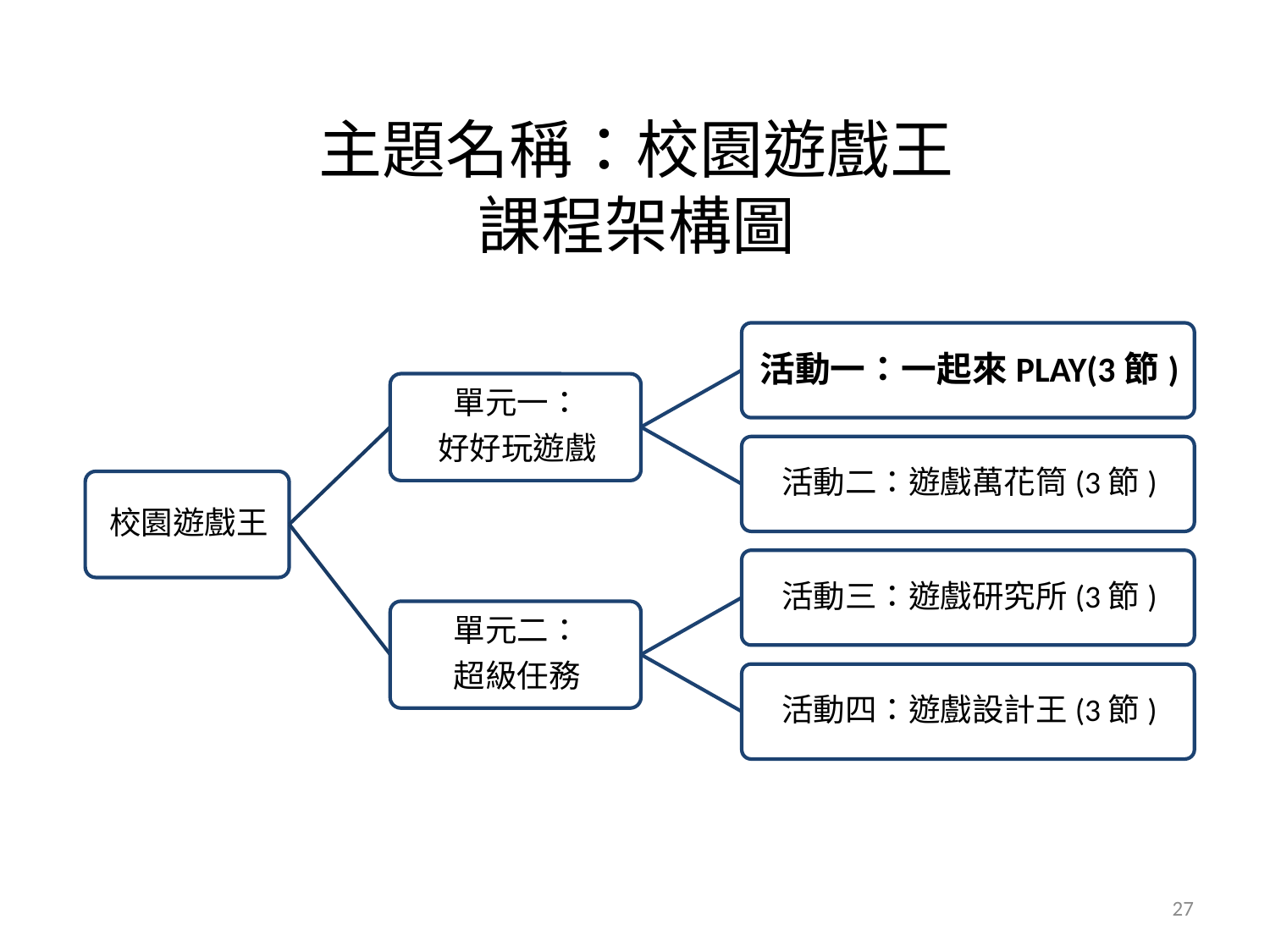

# 主題名稱：校園遊戲王 課程架構圖
校園遊戲王

單元一：
好好玩遊戲

活動一：一起來PLAY(3節)

活動二：遊戲萬花筒(3節)

單元二：
超級任務

活動三：遊戲研究所(3節)

活動四：遊戲設計王(3節)
27